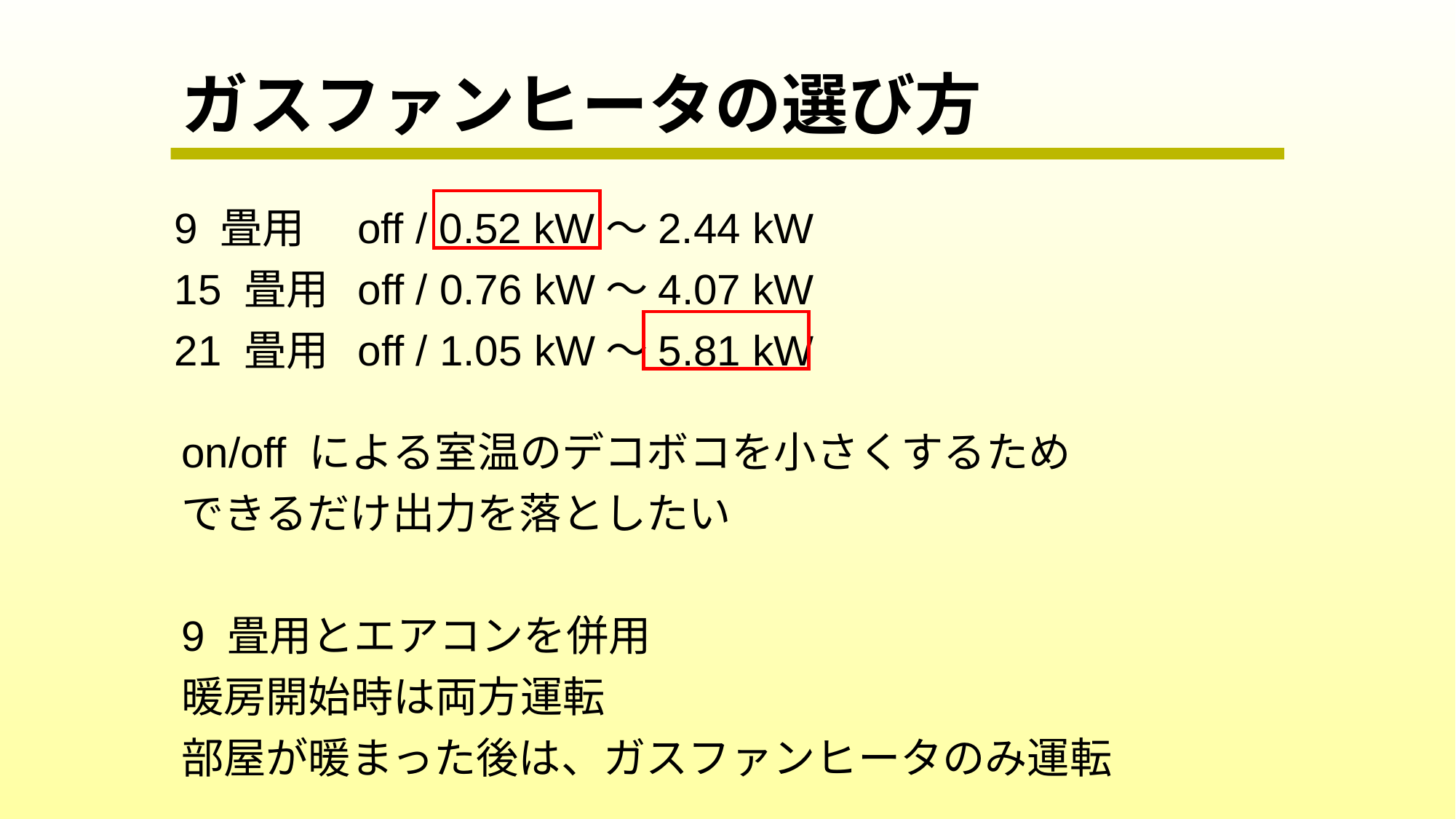

# ガスファンヒータの選び方
9 畳用　off / 0.52 kW～2.44 kW
15 畳用  off / 0.76 kW～4.07 kW
21 畳用  off / 1.05 kW～5.81 kW

on/off による室温のデコボコを小さくするため
できるだけ出力を落としたい

9 畳用とエアコンを併用
暖房開始時は両方運転
部屋が暖まった後は、ガスファンヒータのみ運転